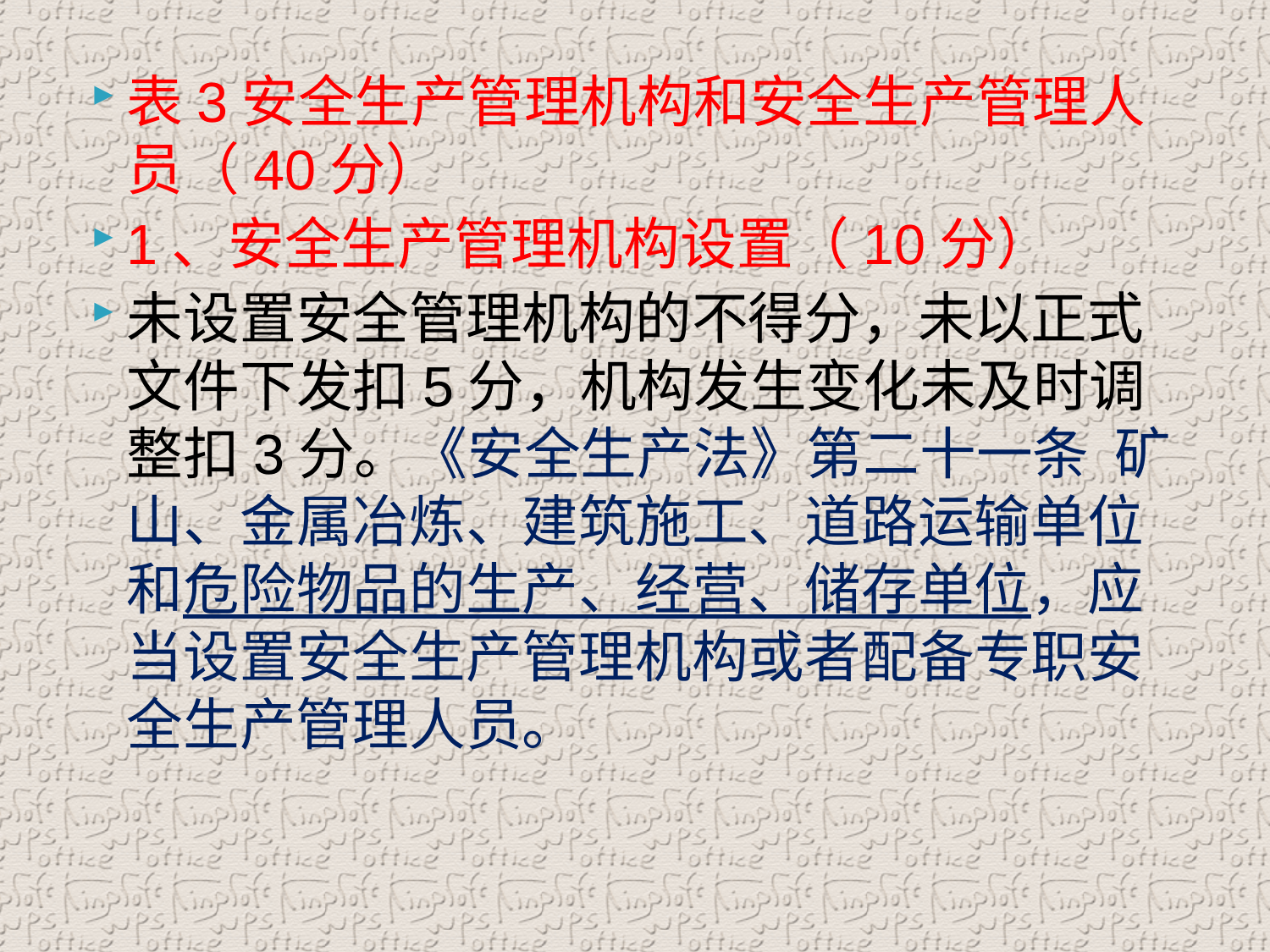

表3安全生产管理机构和安全生产管理人员（40分）
1、安全生产管理机构设置（10分）
未设置安全管理机构的不得分，未以正式文件下发扣5分，机构发生变化未及时调整扣3分。《安全生产法》第二十一条  矿山、金属冶炼、建筑施工、道路运输单位和危险物品的生产、经营、储存单位，应当设置安全生产管理机构或者配备专职安全生产管理人员。